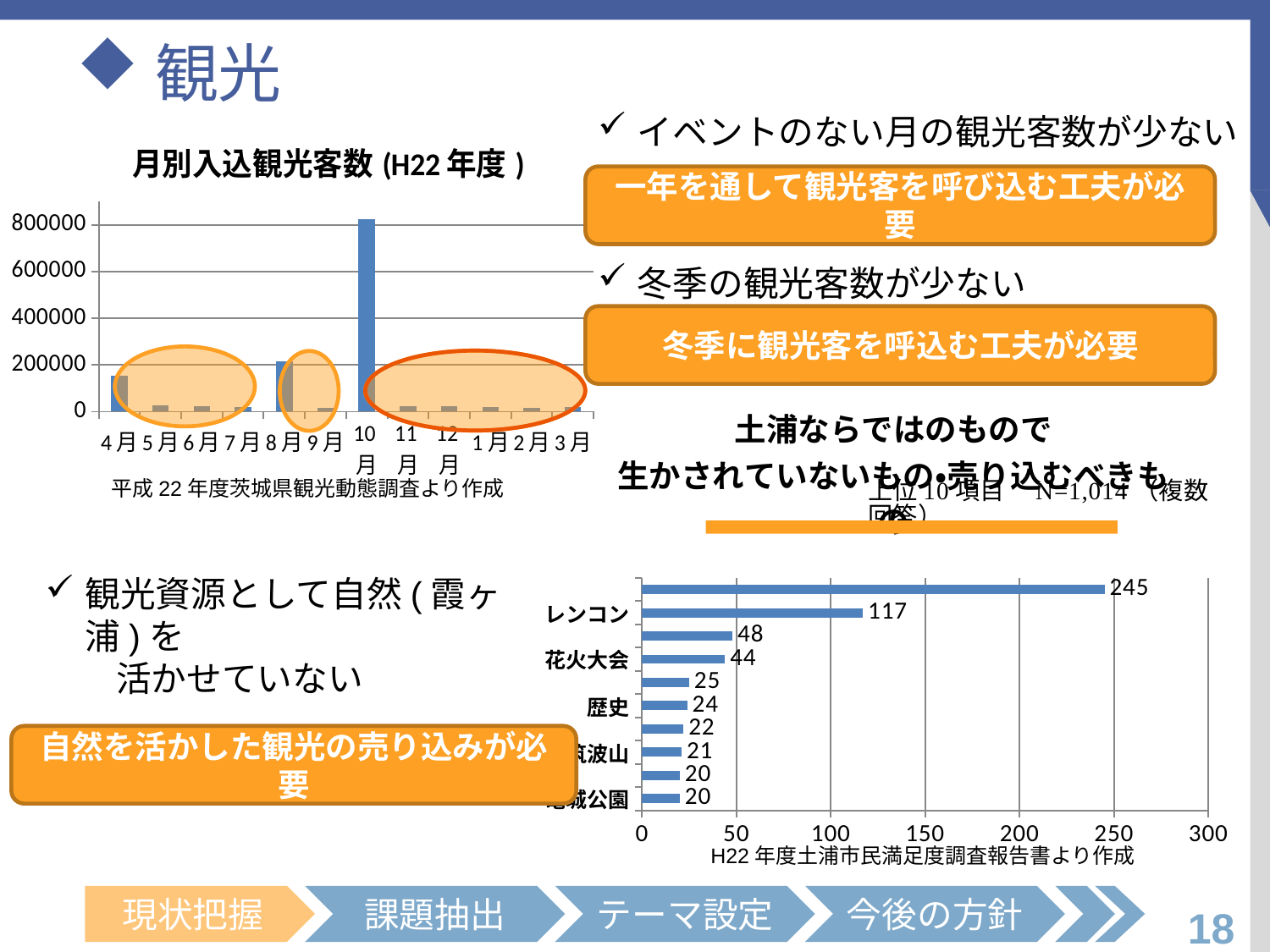

# 観光
イベントのない月の観光客数が少ない

### Chart: 月別入込観光客数(H22年度)

| Category |  |
|---|---|
| 4月 | 153700.0 |
| 5月 | 27600.0 |
| 6月 | 22900.0 |
| 7月 | 18100.0 |
| 8月 | 215700.0 |
| 9月 | 17600.0 |
| 10月 | 824900.0 |
| 11月 | 23800.0 |
| 12月 | 23600.0 |
| 1月 | 20200.0 |
| 2月 | 17800.0 |
| 3月 | 19100.0 |
一年を通して観光客を呼び込む工夫が必要
冬季の観光客数が少ない
冬季に観光客を呼込む工夫が必要

### Chart: 土浦ならではのもので
生かされていないもの・売り込むべきもの

| Category |  |
|---|---|
| 亀城公園 | 20.0 |
| 果物 | 20.0 |
| 筑波山 | 21.0 |
| 外への売り込み | 22.0 |
| 歴史 | 24.0 |
| 自然 | 25.0 |
| 花火大会 | 44.0 |
| 特徴がない | 48.0 |
| レンコン | 117.0 |
| 霞ヶ浦 | 245.0 |
平成22年度茨城県観光動態調査より作成

観光資源として自然(霞ヶ浦)を
　　活かせていない
自然を活かした観光の売り込みが必要
H22年度土浦市民満足度調査報告書より作成
現状把握
課題抽出
テーマ設定
今後の方針

18